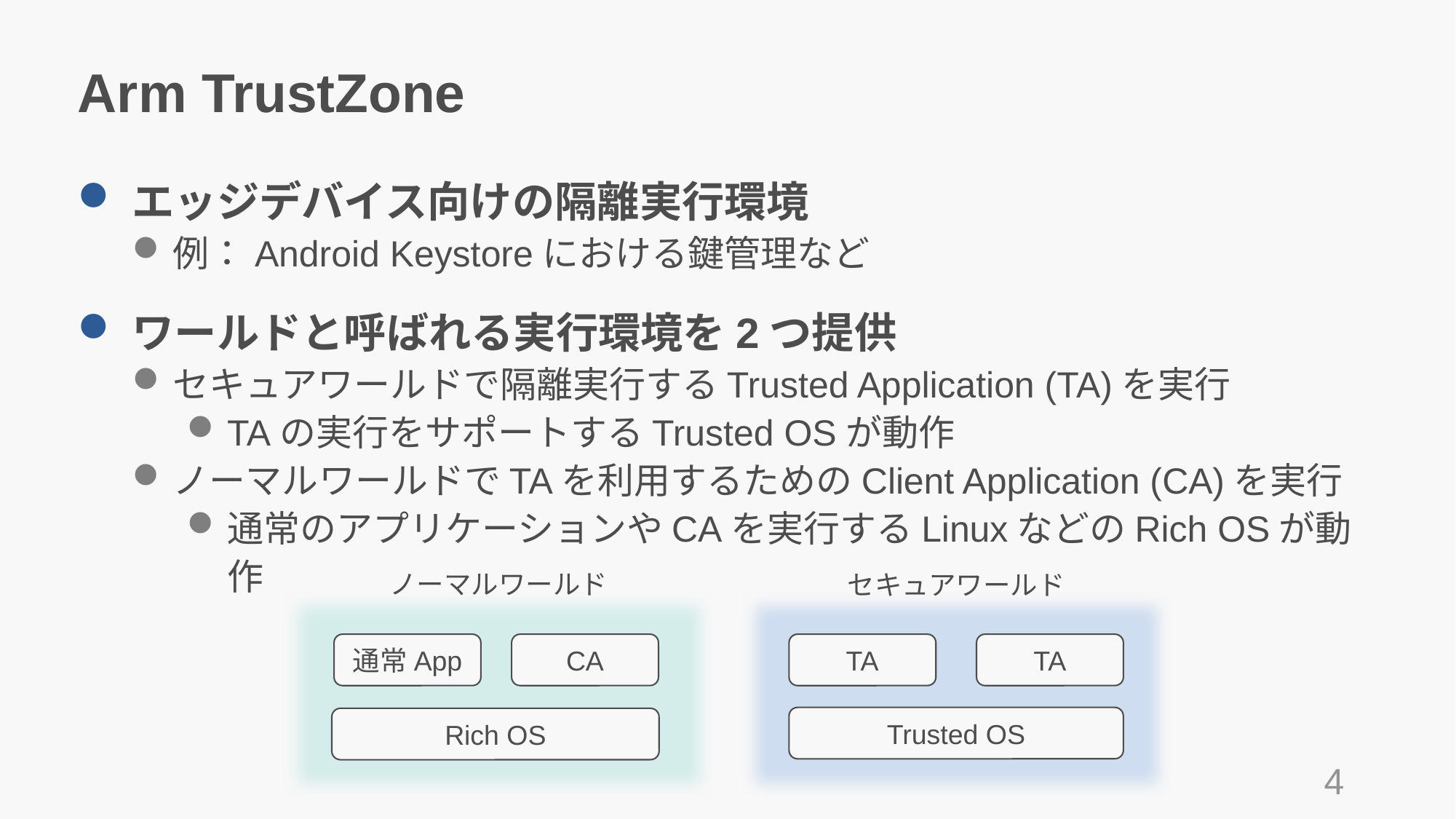

# Arm TrustZone
エッジデバイス向けの隔離実行環境
例：Android Keystoreにおける鍵管理など
ワールドと呼ばれる実行環境を2つ提供
セキュアワールドで隔離実行するTrusted Application (TA)を実行
TAの実行をサポートするTrusted OSが動作
ノーマルワールドでTAを利用するためのClient Application (CA)を実行
通常のアプリケーションやCAを実行するLinuxなどのRich OSが動作
ノーマルワールド
セキュアワールド

通常App
CA
TA
TA
Trusted OS
Rich OS